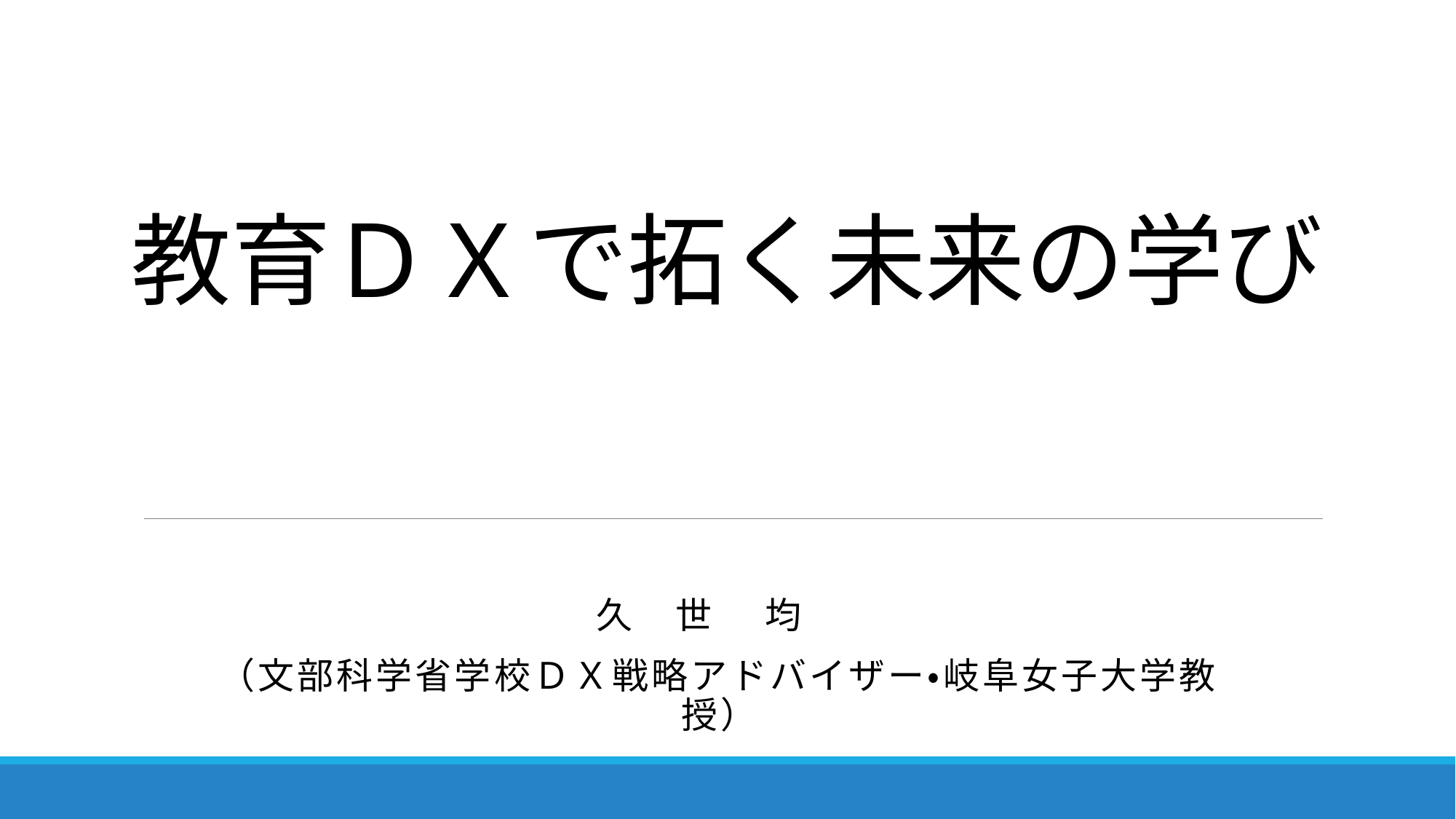

# 教育ＤＸで拓く未来の学び
久　世 　均
（文部科学省学校ＤＸ戦略アドバイザー・岐阜女子大学教授）